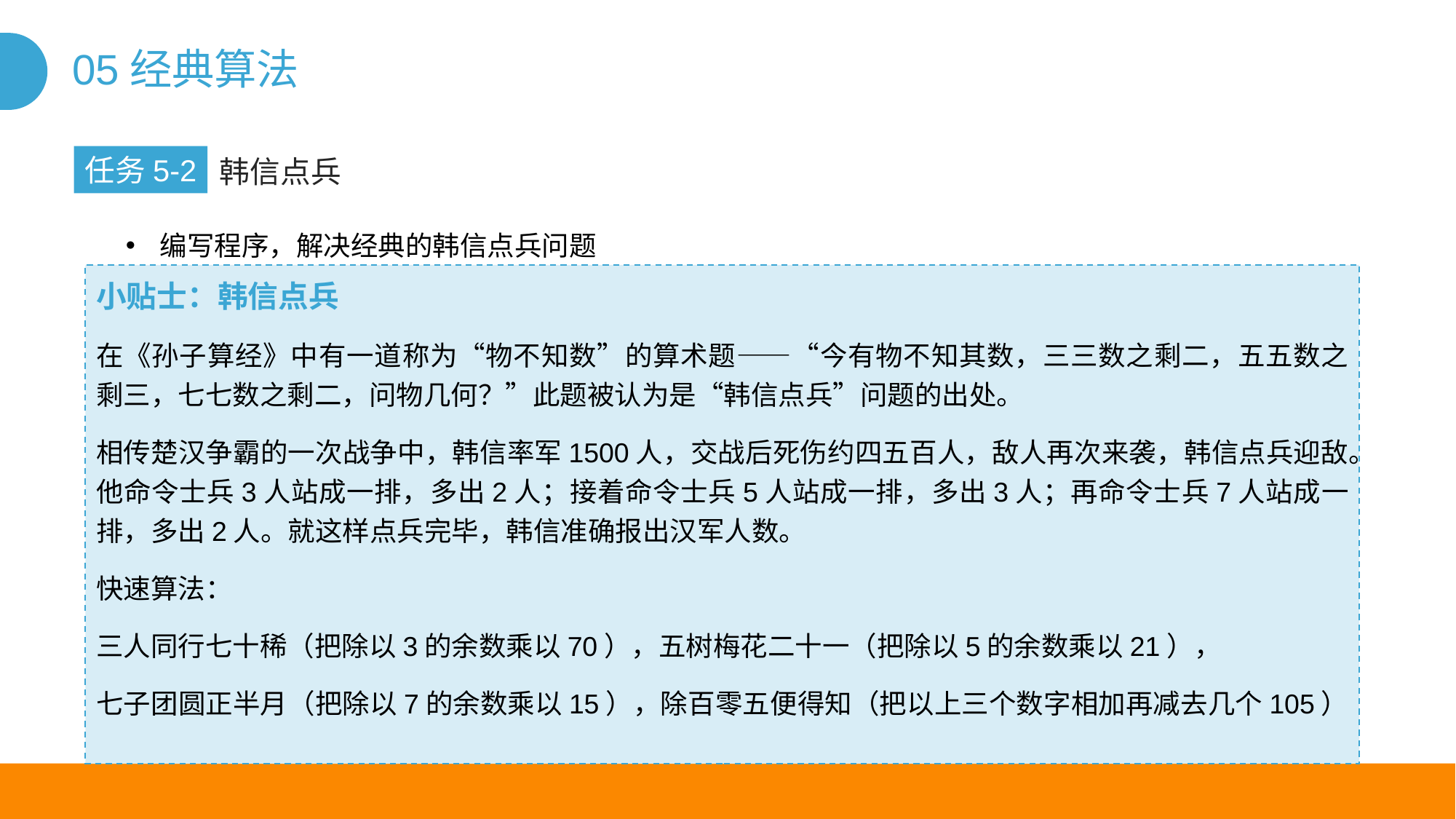

# 05经典算法
任务5-2
韩信点兵
编写程序，解决经典的韩信点兵问题
小贴士：韩信点兵
在《孙子算经》中有一道称为“物不知数”的算术题——“今有物不知其数，三三数之剩二，五五数之剩三，七七数之剩二，问物几何？”此题被认为是“韩信点兵”问题的出处。
相传楚汉争霸的一次战争中，韩信率军1500人，交战后死伤约四五百人，敌人再次来袭，韩信点兵迎敌。他命令士兵3人站成一排，多出2人；接着命令士兵5人站成一排，多出3人；再命令士兵7人站成一排，多出2人。就这样点兵完毕，韩信准确报出汉军人数。
快速算法：
三人同行七十稀（把除以3的余数乘以70），五树梅花二十一（把除以5的余数乘以21），
七子团圆正半月（把除以7的余数乘以15），除百零五便得知（把以上三个数字相加再减去几个105）